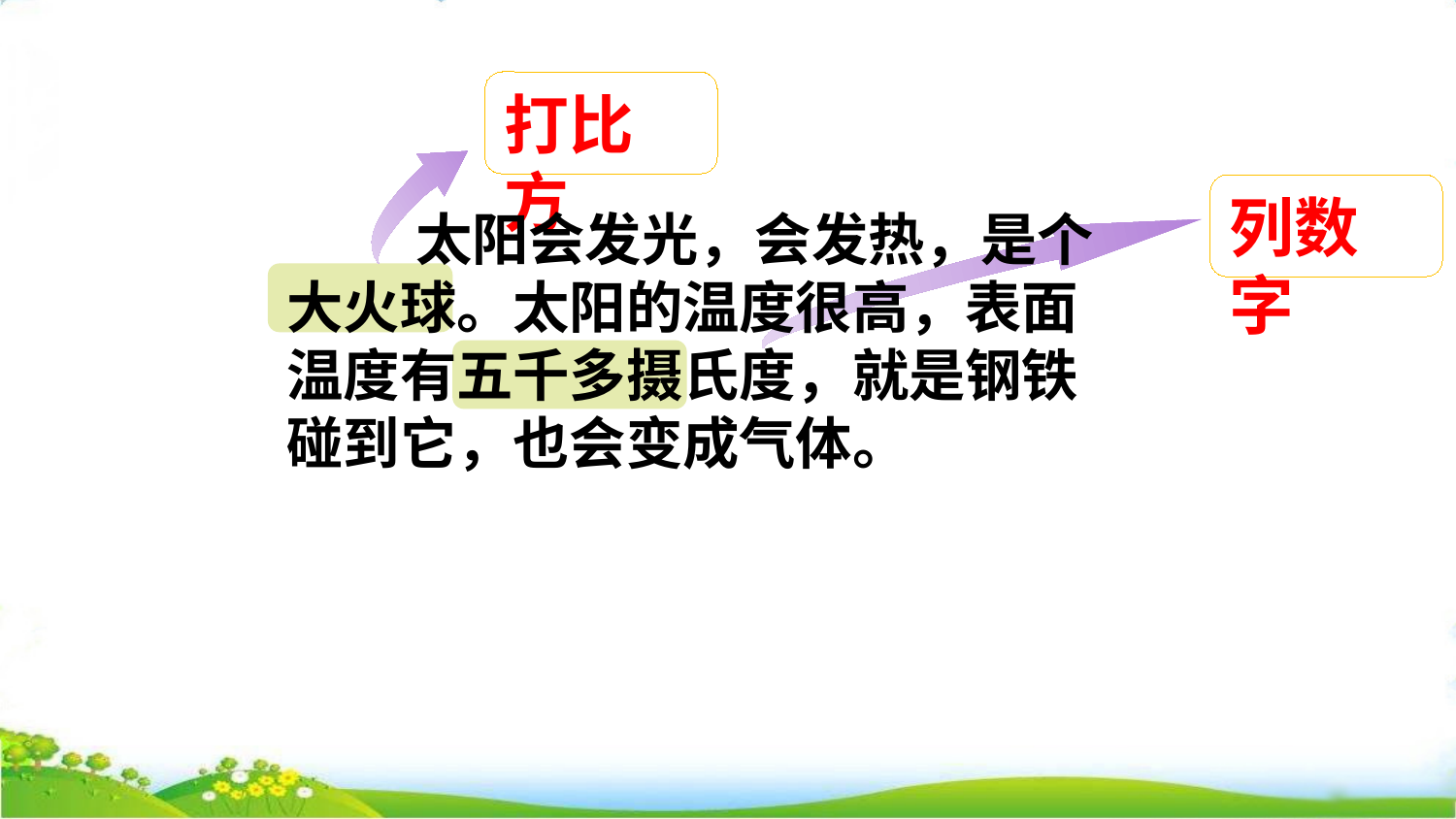

打比方

列数字
　　　太阳会发光，会发热，是个大火球。太阳的温度很高，表面温度有五千多摄氏度，就是钢铁碰到它，也会变成气体。